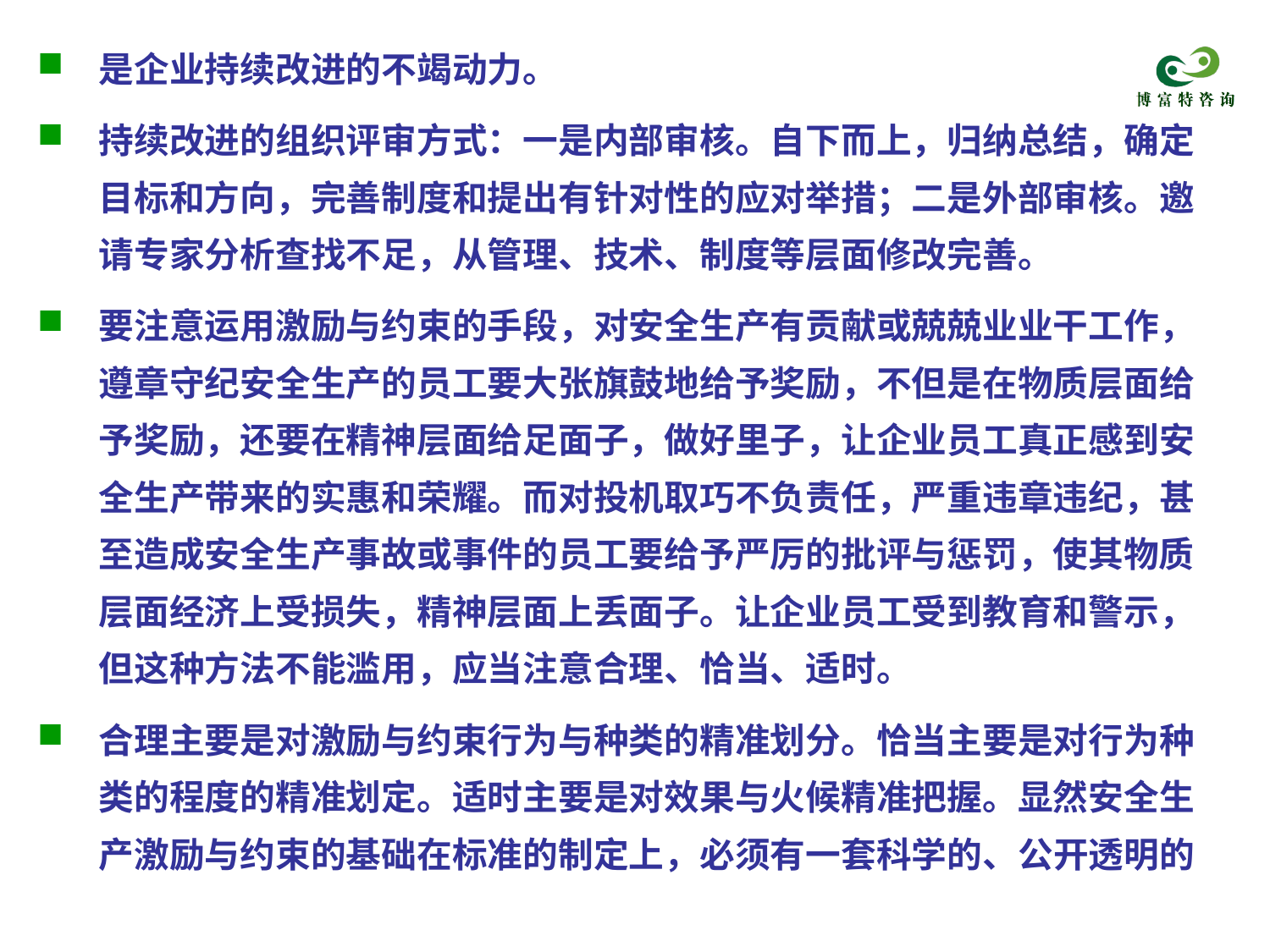

是企业持续改进的不竭动力。
持续改进的组织评审方式：一是内部审核。自下而上，归纳总结，确定目标和方向，完善制度和提出有针对性的应对举措；二是外部审核。邀请专家分析查找不足，从管理、技术、制度等层面修改完善。
要注意运用激励与约束的手段，对安全生产有贡献或兢兢业业干工作，遵章守纪安全生产的员工要大张旗鼓地给予奖励，不但是在物质层面给予奖励，还要在精神层面给足面子，做好里子，让企业员工真正感到安全生产带来的实惠和荣耀。而对投机取巧不负责任，严重违章违纪，甚至造成安全生产事故或事件的员工要给予严厉的批评与惩罚，使其物质层面经济上受损失，精神层面上丢面子。让企业员工受到教育和警示，但这种方法不能滥用，应当注意合理、恰当、适时。
合理主要是对激励与约束行为与种类的精准划分。恰当主要是对行为种类的程度的精准划定。适时主要是对效果与火候精准把握。显然安全生产激励与约束的基础在标准的制定上，必须有一套科学的、公开透明的